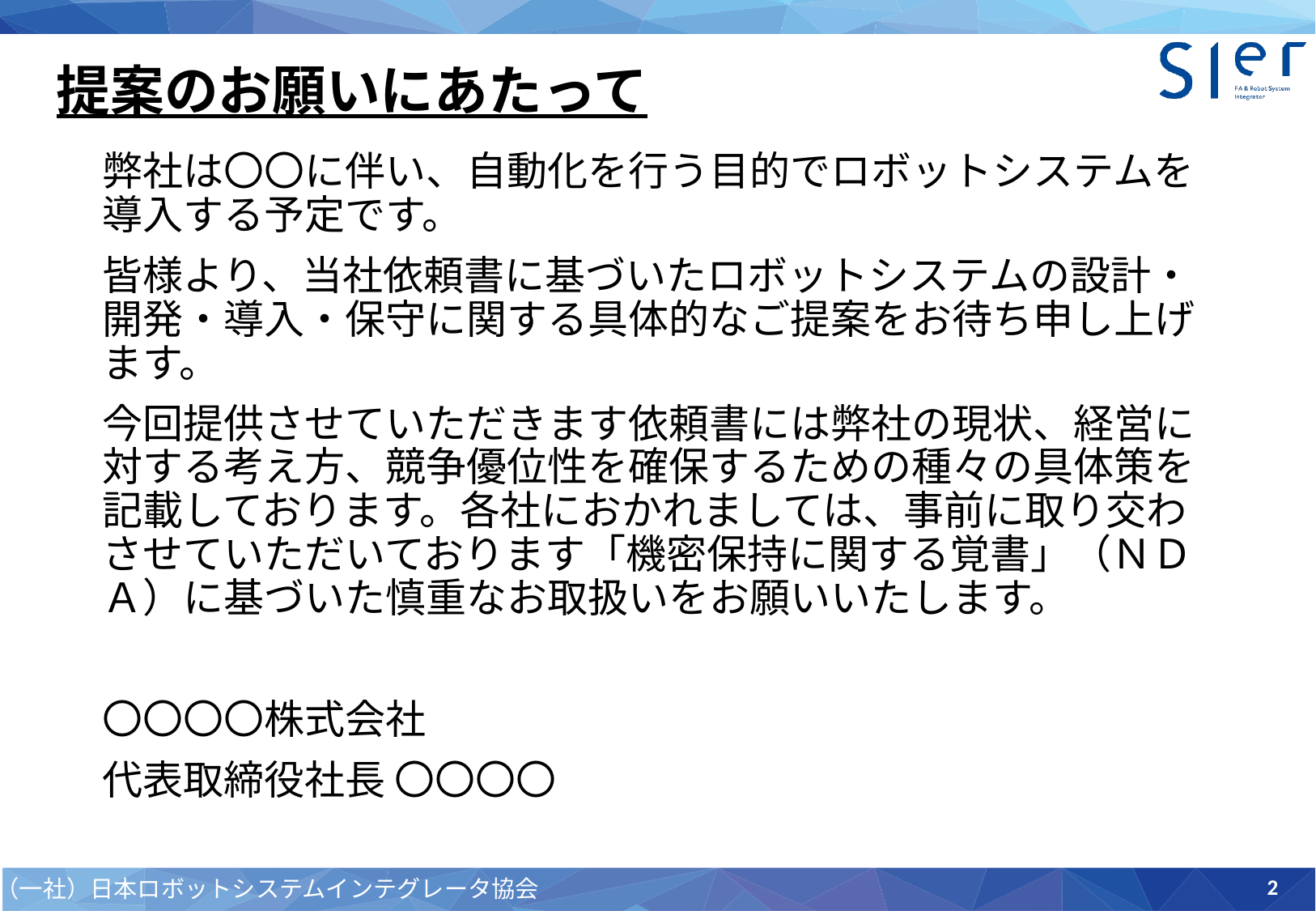

# 提案のお願いにあたって
弊社は〇〇に伴い、自動化を行う目的でロボットシステムを導入する予定です。
皆様より、当社依頼書に基づいたロボットシステムの設計・開発・導入・保守に関する具体的なご提案をお待ち申し上げます。
今回提供させていただきます依頼書には弊社の現状、経営に対する考え方、競争優位性を確保するための種々の具体策を記載しております。各社におかれましては、事前に取り交わさせていただいております「機密保持に関する覚書」（ＮＤＡ）に基づいた慎重なお取扱いをお願いいたします。

〇〇〇〇株式会社
代表取締役社長 〇〇〇〇
2